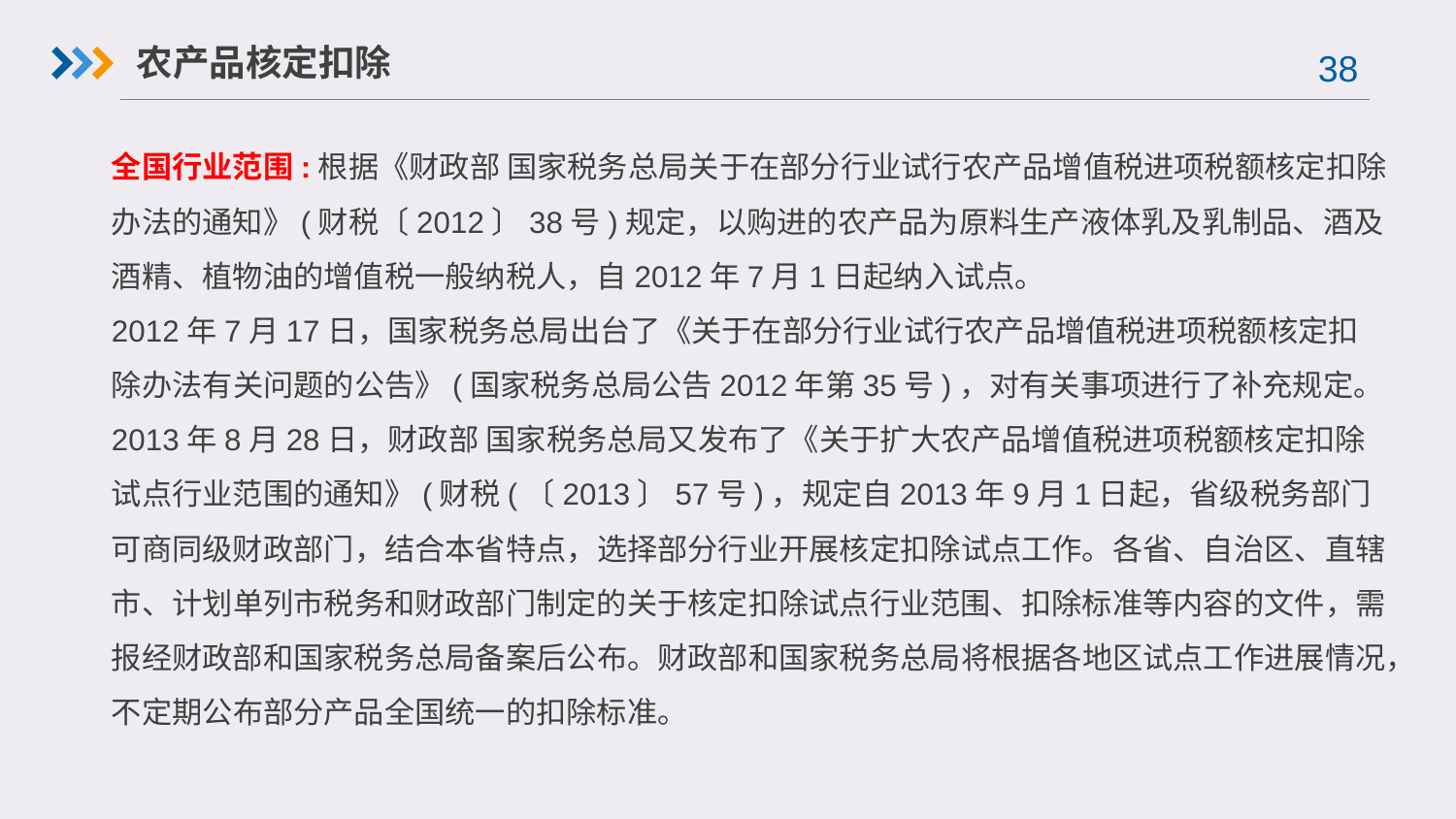

农产品核定扣除
全国行业范围:根据《财政部 国家税务总局关于在部分行业试行农产品增值税进项税额核定扣除办法的通知》(财税〔2012〕38号)规定，以购进的农产品为原料生产液体乳及乳制品、酒及酒精、植物油的增值税一般纳税人，自2012年7月1日起纳入试点。
2012年7月17日，国家税务总局出台了《关于在部分行业试行农产品增值税进项税额核定扣除办法有关问题的公告》(国家税务总局公告2012年第35号)，对有关事项进行了补充规定。
2013年8月28日，财政部 国家税务总局又发布了《关于扩大农产品增值税进项税额核定扣除试点行业范围的通知》(财税(〔2013〕57号)，规定自2013年9月1日起，省级税务部门可商同级财政部门，结合本省特点，选择部分行业开展核定扣除试点工作。各省、自治区、直辖市、计划单列市税务和财政部门制定的关于核定扣除试点行业范围、扣除标准等内容的文件，需报经财政部和国家税务总局备案后公布。财政部和国家税务总局将根据各地区试点工作进展情况，不定期公布部分产品全国统一的扣除标准。